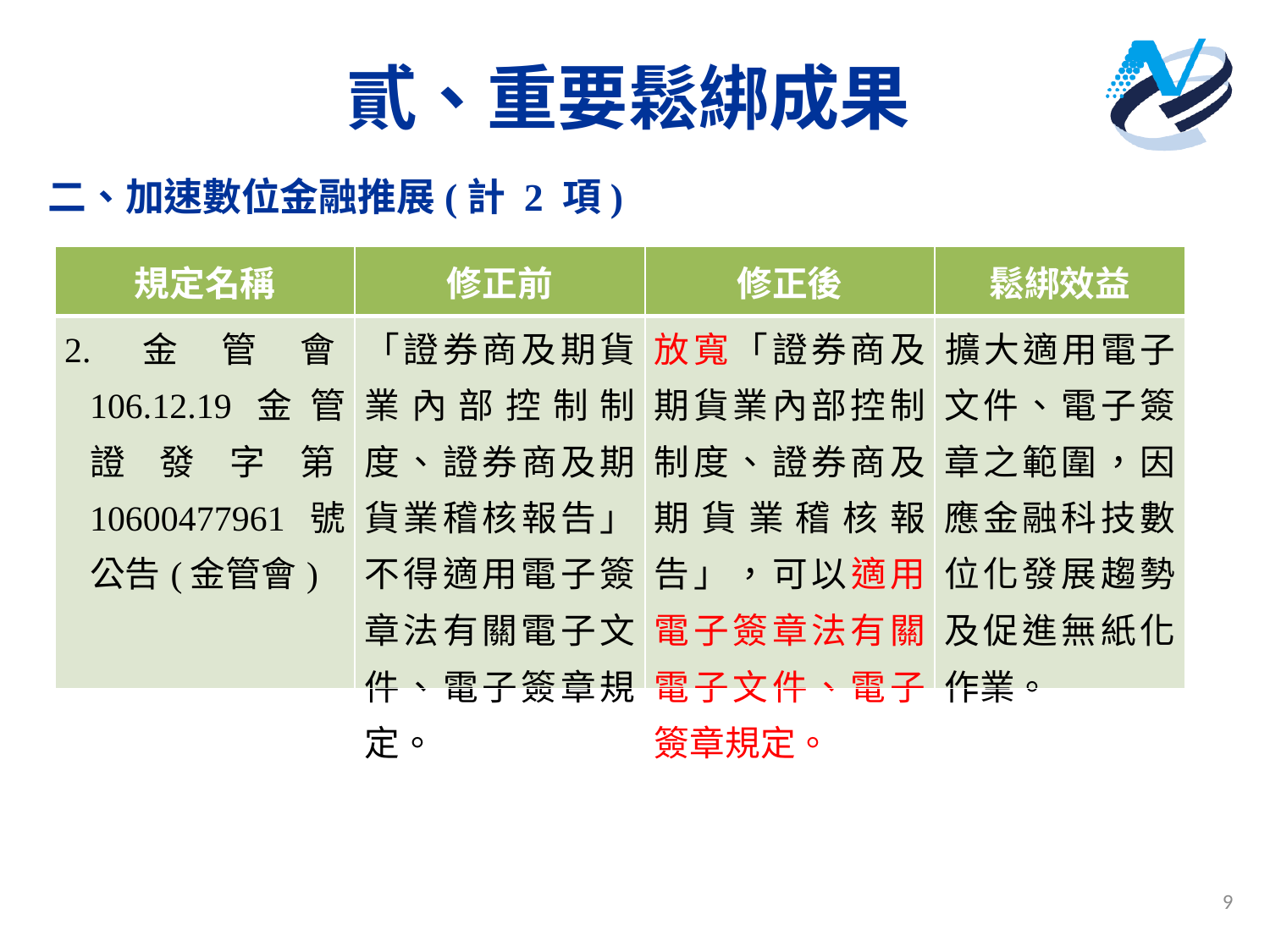

# 貳、重要鬆綁成果
二、加速數位金融推展(計 2 項)
| 規定名稱 | 修正前 | 修正後 | 鬆綁效益 |
| --- | --- | --- | --- |
| 2.金管會106.12.19金管證發字第10600477961號公告(金管會) | 「證券商及期貨業內部控制制度、證券商及期貨業稽核報告」不得適用電子簽章法有關電子文件、電子簽章規定。 | 放寬「證券商及期貨業內部控制制度、證券商及期貨業稽核報告」，可以適用電子簽章法有關電子文件、電子簽章規定。 | 擴大適用電子文件、電子簽章之範圍，因應金融科技數位化發展趨勢及促進無紙化作業。 |
9